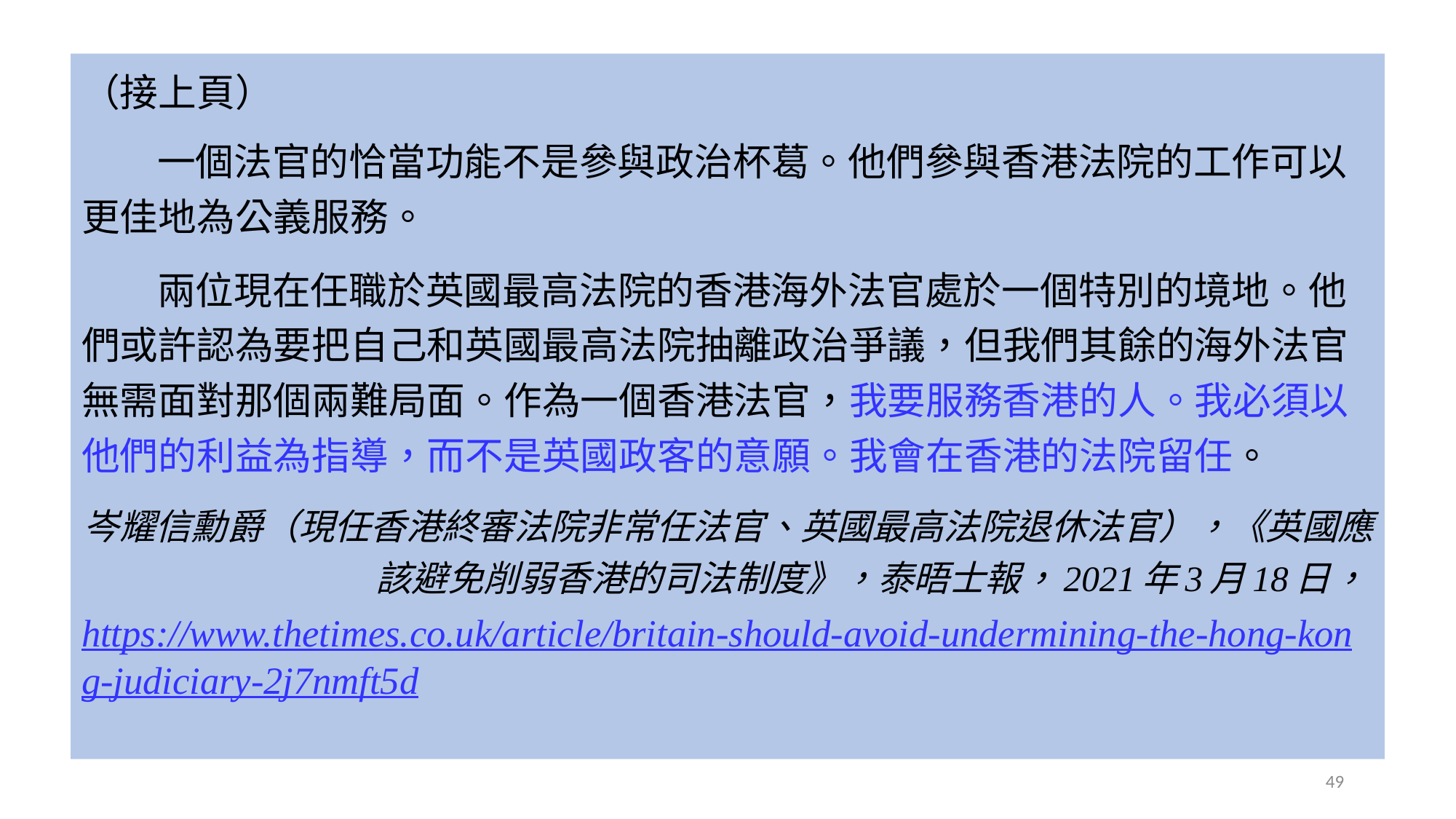

（接上頁）
        一個法官的恰當功能不是參與政治杯葛。他們參與香港法院的工作可以更佳地為公義服務。
        兩位現在任職於英國最高法院的香港海外法官處於一個特別的境地。他們或許認為要把自己和英國最高法院抽離政治爭議，但我們其餘的海外法官無需面對那個兩難局面。作為一個香港法官，我要服務香港的人。我必須以他們的利益為指導，而不是英國政客的意願。我會在香港的法院留任。
岑耀信勳爵（現任香港終審法院非常任法官、英國最高法院退休法官），《英國應該避免削弱香港的司法制度》，泰晤士報，2021年3月18日，https://www.thetimes.co.uk/article/britain-should-avoid-undermining-the-hong-kong-judiciary-2j7nmft5d
49